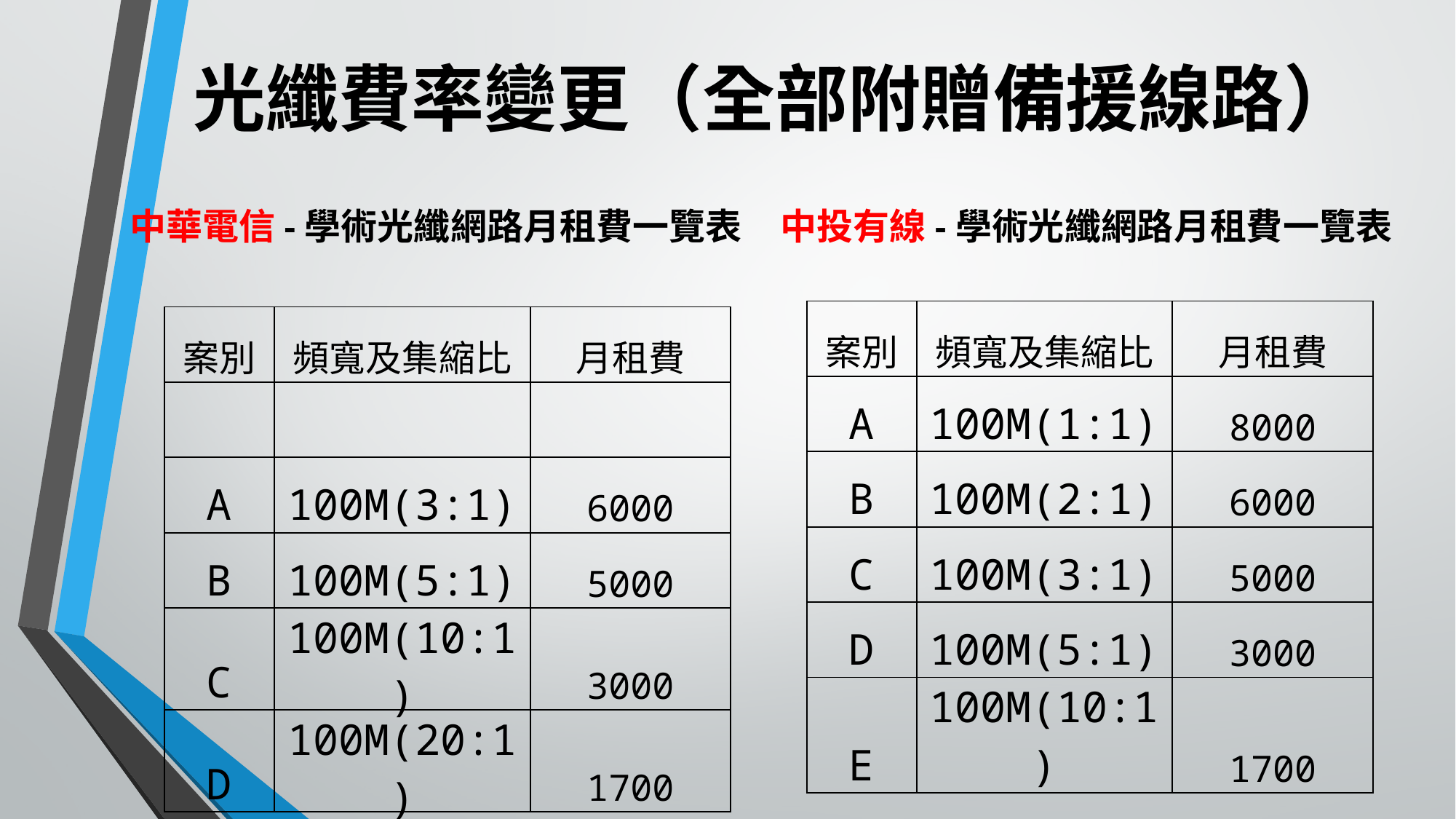

# 光纖費率變更（全部附贈備援線路）
中華電信-學術光纖網路月租費一覽表
中投有線-學術光纖網路月租費一覽表
| 案別 | 頻寬及集縮比 | 月租費 |
| --- | --- | --- |
| A | 100M(1:1) | 8000 |
| B | 100M(2:1) | 6000 |
| C | 100M(3:1) | 5000 |
| D | 100M(5:1) | 3000 |
| E | 100M(10:1) | 1700 |
| 案別 | 頻寬及集縮比 | 月租費 |
| --- | --- | --- |
|  |  |  |
| A | 100M(3:1) | 6000 |
| B | 100M(5:1) | 5000 |
| C | 100M(10:1) | 3000 |
| D | 100M(20:1) | 1700 |